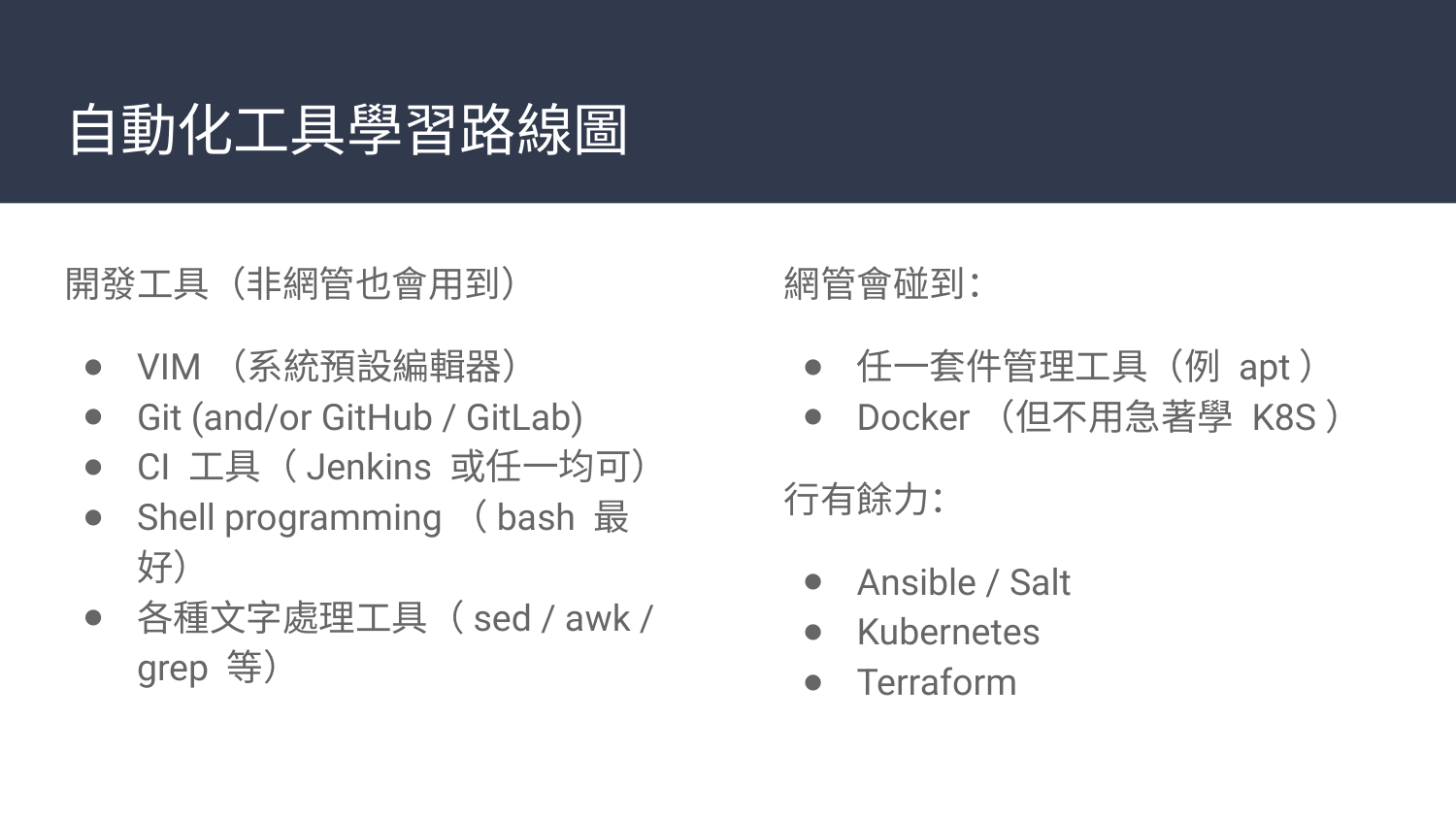

# 自動化工具學習路線圖
開發工具（非網管也會用到）
VIM（系統預設編輯器）
Git (and/or GitHub / GitLab)
CI 工具（Jenkins 或任一均可）
Shell programming（bash 最好）
各種文字處理工具（sed / awk / grep 等）
網管會碰到：
任一套件管理工具（例 apt）
Docker（但不用急著學 K8S）
行有餘力：
Ansible / Salt
Kubernetes
Terraform